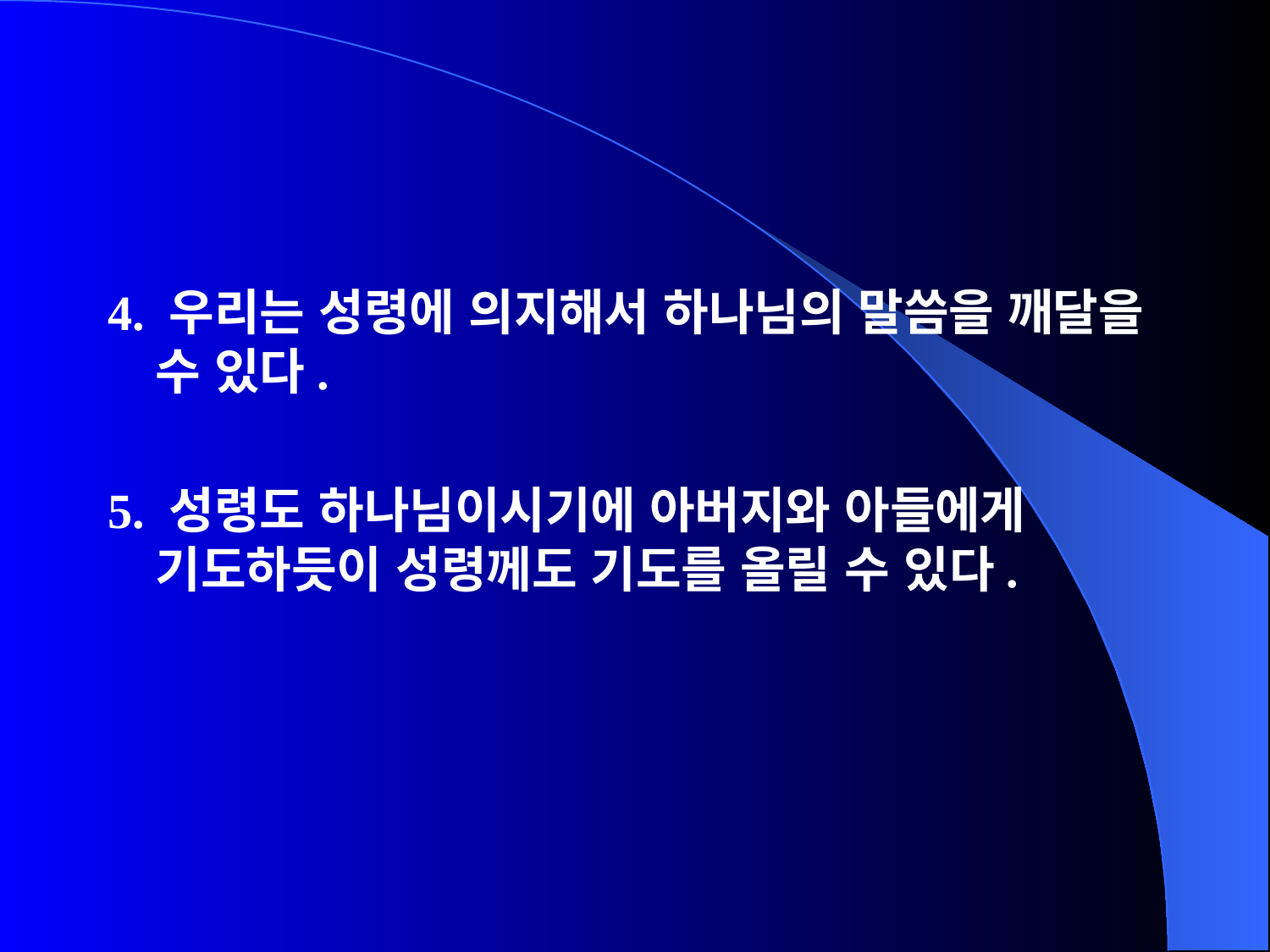

4. 우리는 성령에 의지해서 하나님의 말씀을 깨달을 수 있다.

5. 성령도 하나님이시기에 아버지와 아들에게 기도하듯이 성령께도 기도를 올릴 수 있다.